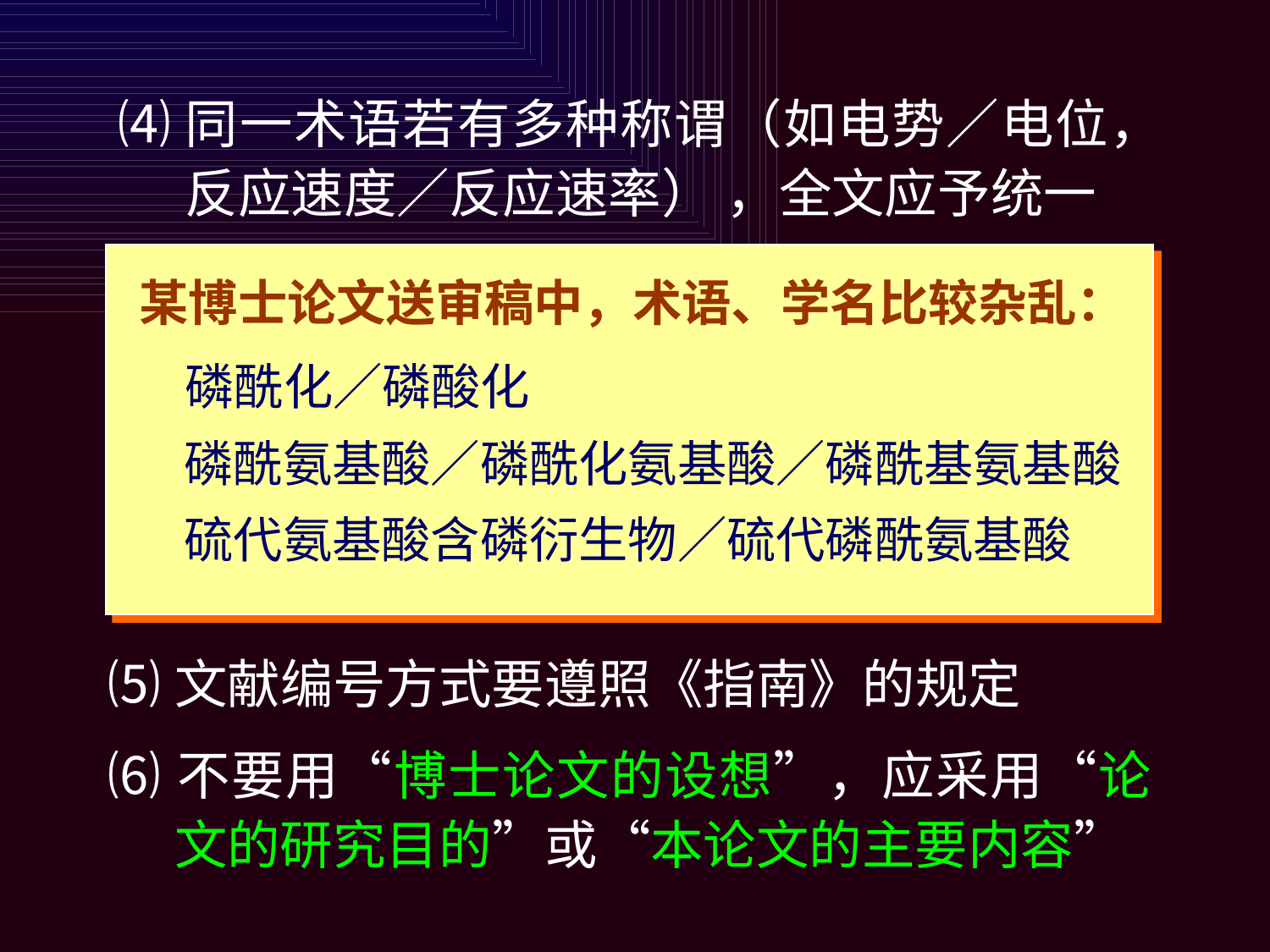

⑷同一术语若有多种称谓（如电势／电位，反应速度／反应速率） ，全文应予统一

某博士论文送审稿中，术语、学名比较杂乱：
   磷酰化／磷酸化
   磷酰氨基酸／磷酰化氨基酸／磷酰基氨基酸
   硫代氨基酸含磷衍生物／硫代磷酰氨基酸
⑸	文献编号方式要遵照《指南》的规定
⑹	不要用“博士论文的设想”，应采用“论文的研究目的”或“本论文的主要内容”